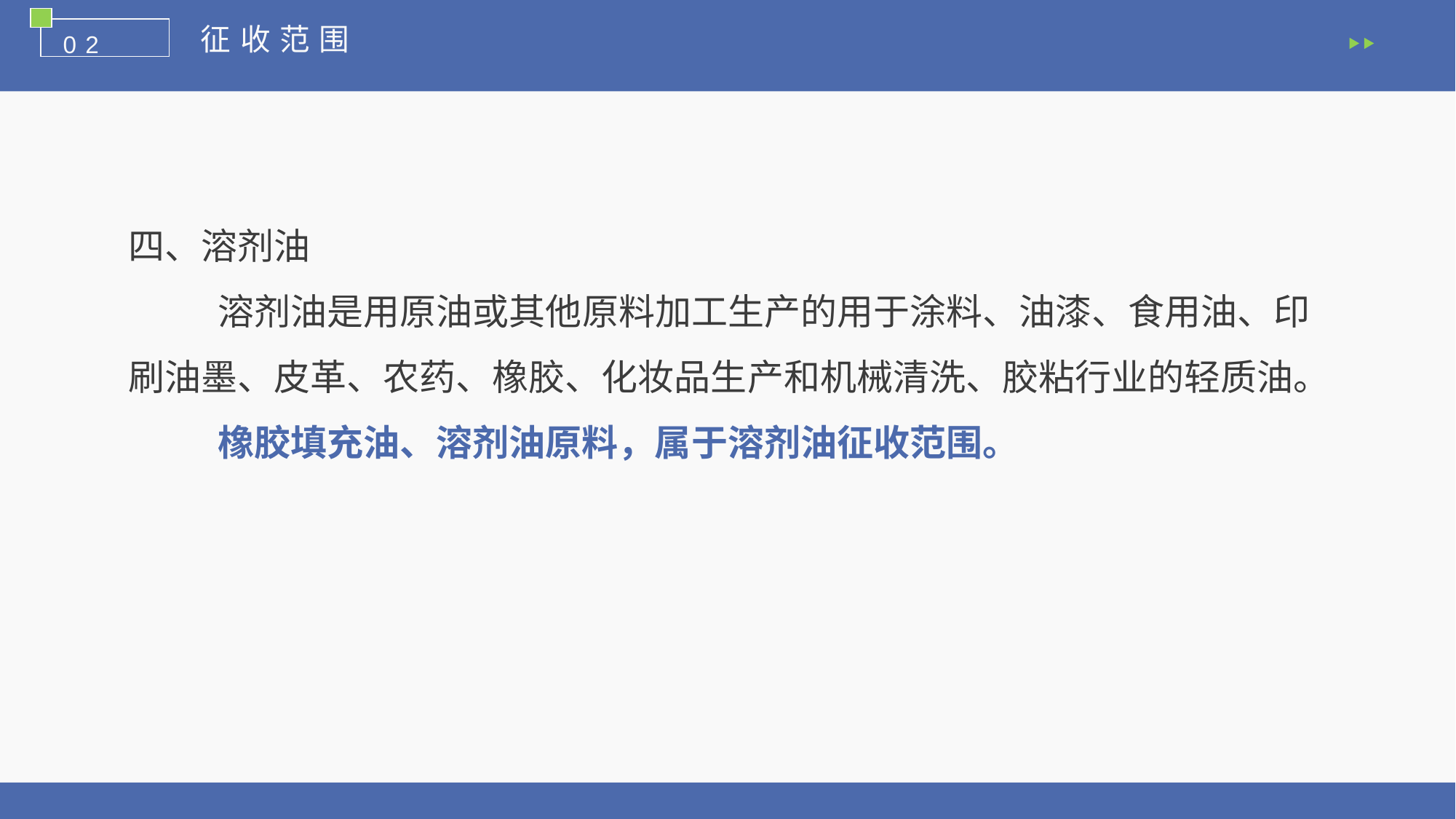

征收范围

02

四、溶剂油
 　　溶剂油是用原油或其他原料加工生产的用于涂料、油漆、食用油、印刷油墨、皮革、农药、橡胶、化妆品生产和机械清洗、胶粘行业的轻质油。
 　　橡胶填充油、溶剂油原料，属于溶剂油征收范围。